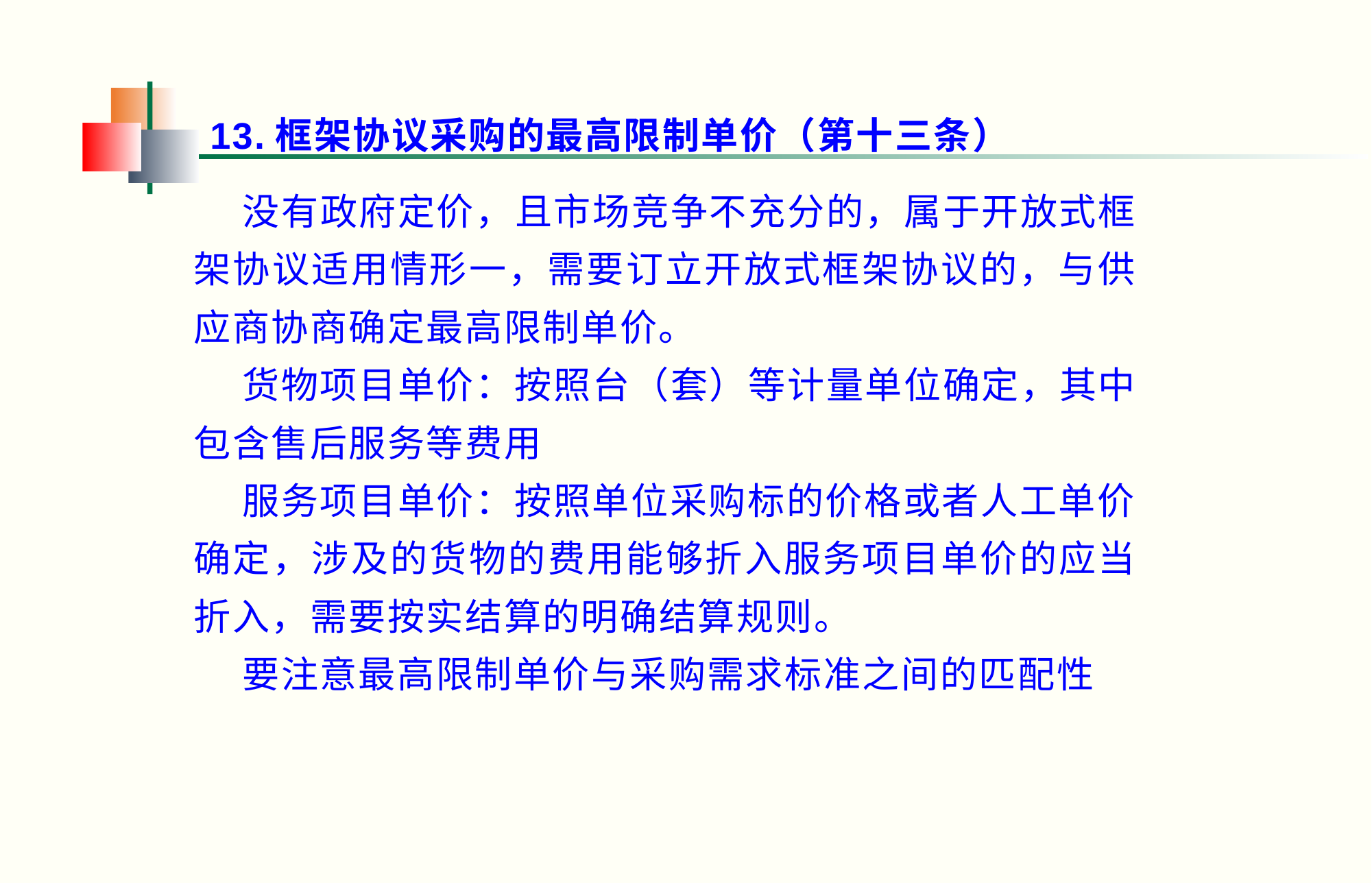

13.框架协议采购的最高限制单价（第十三条）
没有政府定价，且市场竞争不充分的，属于开放式框架协议适用情形一，需要订立开放式框架协议的，与供应商协商确定最高限制单价。
货物项目单价：按照台（套）等计量单位确定，其中包含售后服务等费用
服务项目单价：按照单位采购标的价格或者人工单价确定，涉及的货物的费用能够折入服务项目单价的应当折入，需要按实结算的明确结算规则。
要注意最高限制单价与采购需求标准之间的匹配性